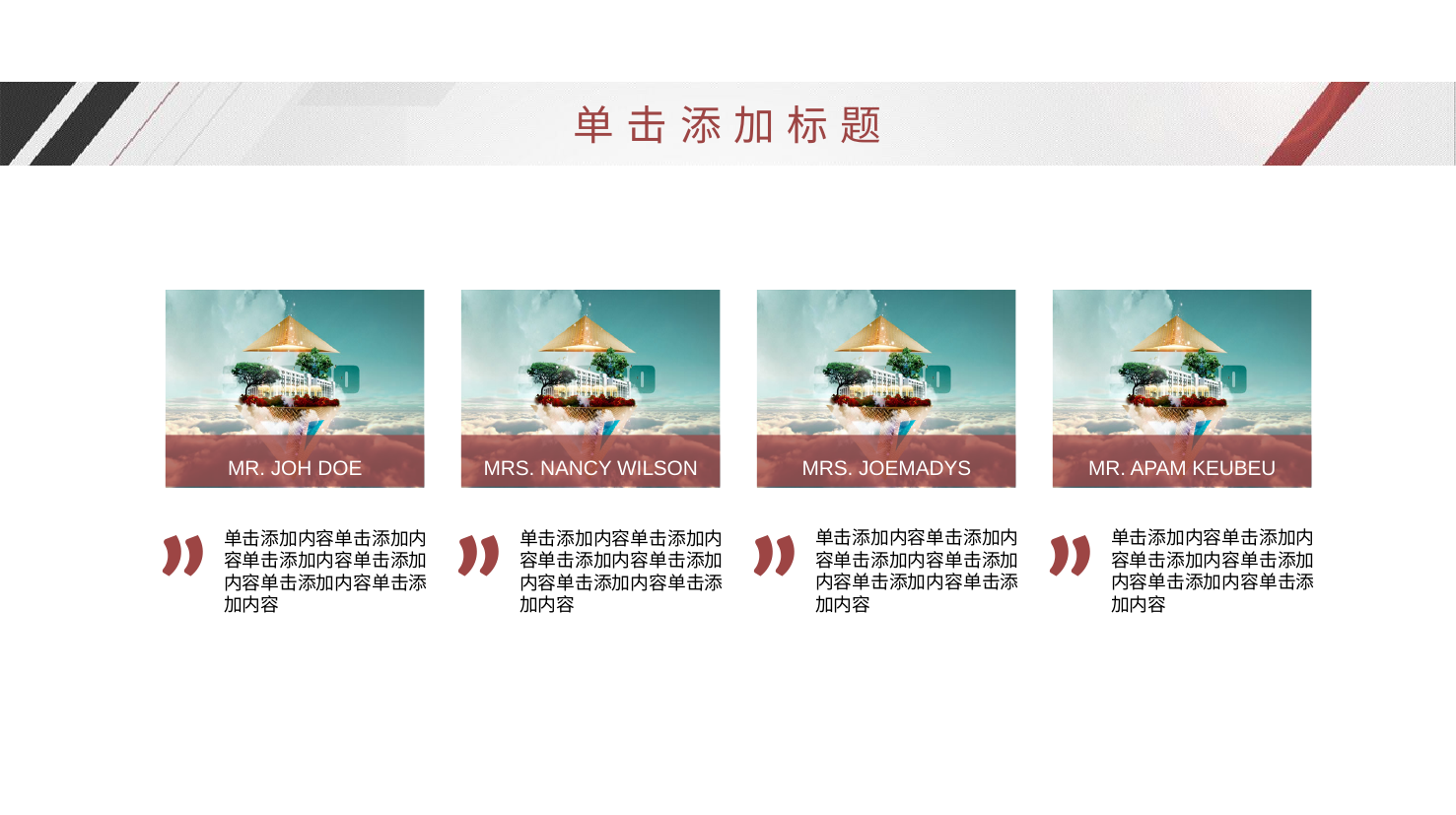

单击添加标题

MR. JOH DOE
MRS. NANCY WILSON
MRS. JOEMADYS
MR. APAM KEUBEU
”
”
”
”
单击添加内容单击添加内容单击添加内容单击添加内容单击添加内容单击添加内容
单击添加内容单击添加内容单击添加内容单击添加内容单击添加内容单击添加内容
单击添加内容单击添加内容单击添加内容单击添加内容单击添加内容单击添加内容
单击添加内容单击添加内容单击添加内容单击添加内容单击添加内容单击添加内容